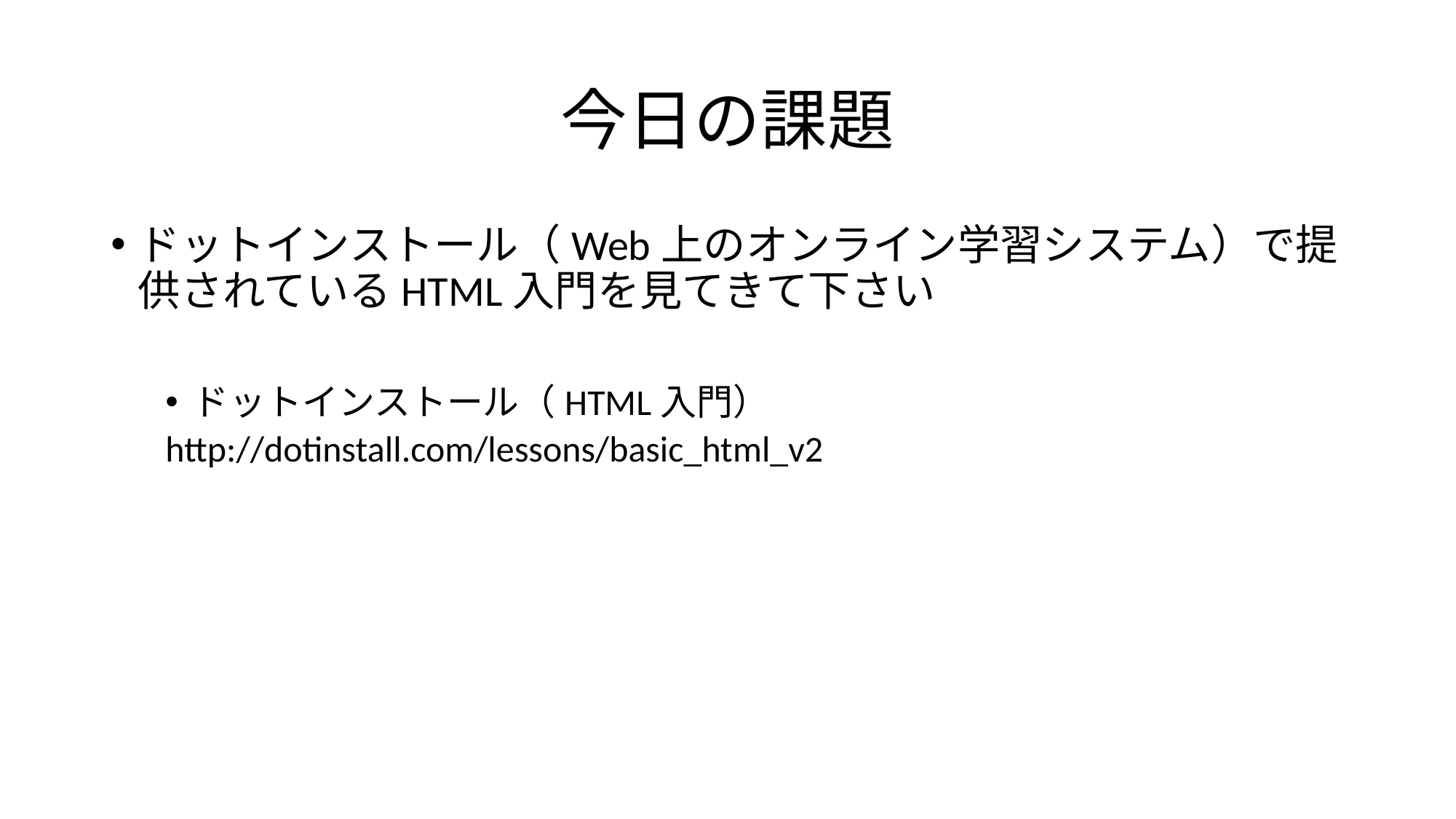

# 今日の課題
ドットインストール（Web上のオンライン学習システム）で提供されているHTML入門を見てきて下さい

ドットインストール（HTML入門）
http://dotinstall.com/lessons/basic_html_v2